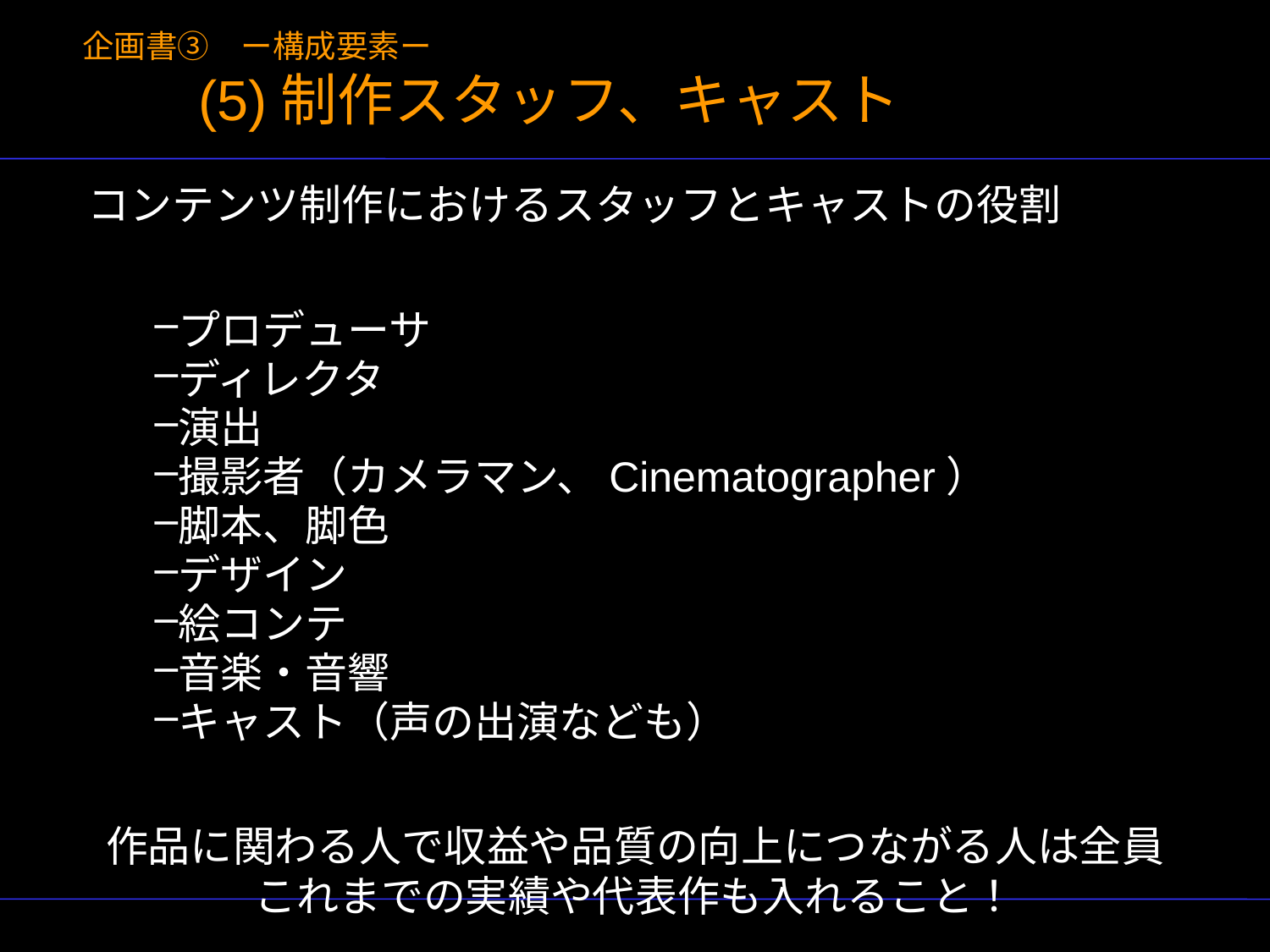

# 企画書③　ー構成要素ー (5)制作スタッフ、キャスト
コンテンツ制作におけるスタッフとキャストの役割

プロデューサ
ディレクタ
演出
撮影者（カメラマン、Cinematographer）
脚本、脚色
デザイン
絵コンテ
音楽・音響
キャスト（声の出演なども）

作品に関わる人で収益や品質の向上につながる人は全員
これまでの実績や代表作も入れること！